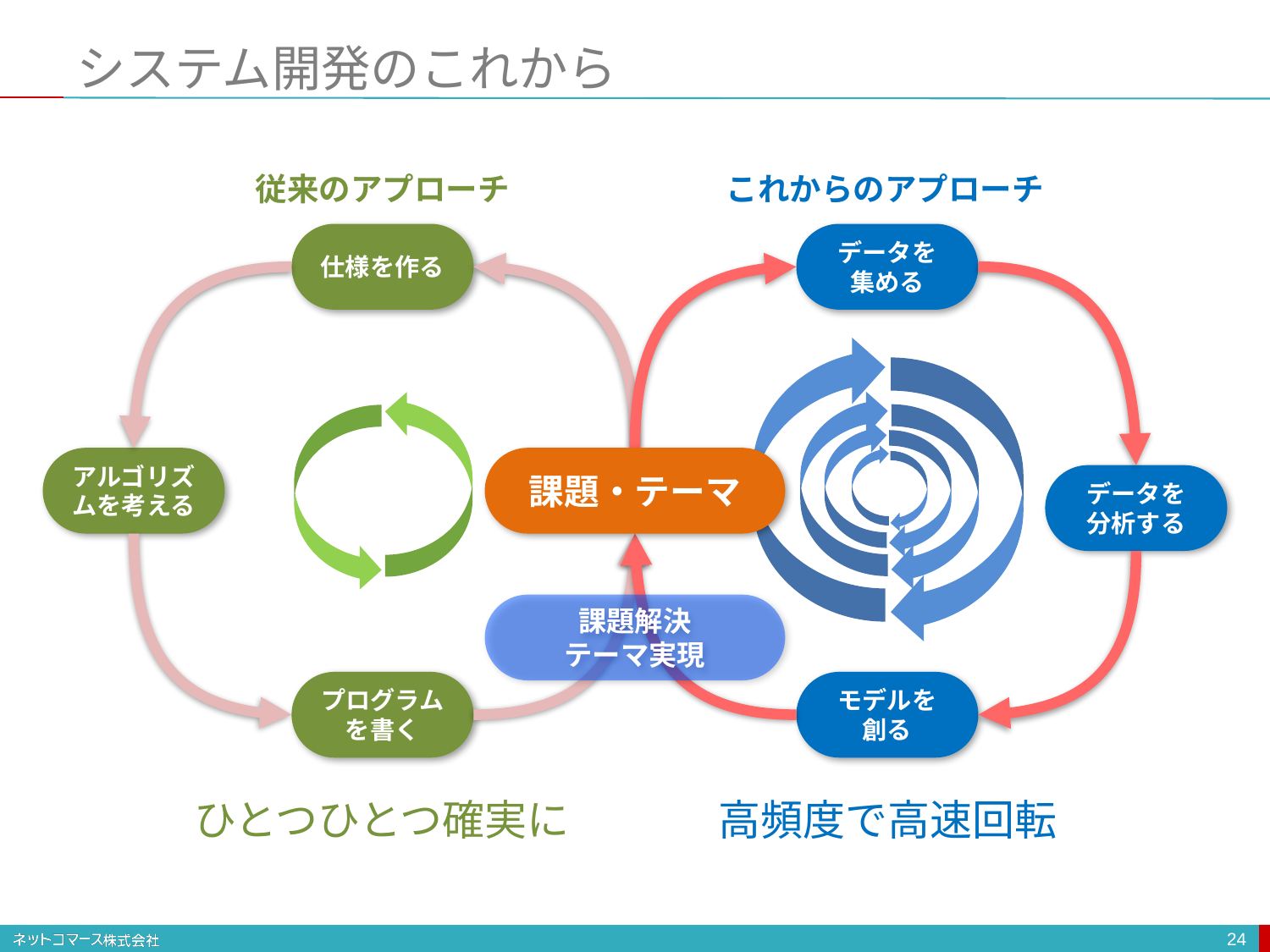

# システム開発のこれから
従来のアプローチ
これからのアプローチ
仕様を作る
データを
集める

アルゴリズムを考える
課題・テーマ
データを
分析する
課題解決
テーマ実現
プログラムを書く
モデルを
創る
ひとつひとつ確実に
高頻度で高速回転
24